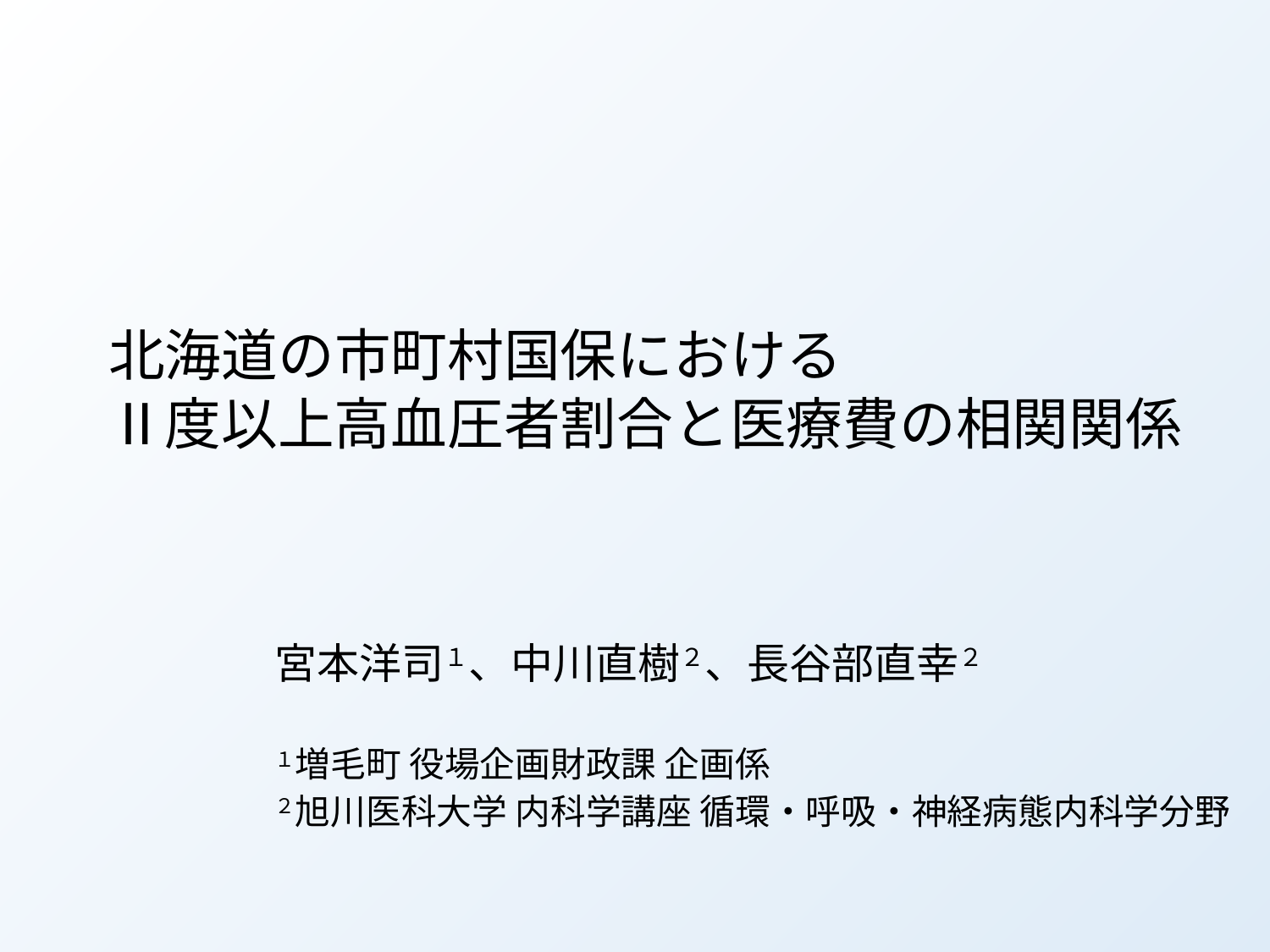

北海道の市町村国保における
　Ⅱ度以上高血圧者割合と医療費の相関関係
宮本洋司１、中川直樹２、長谷部直幸２
１増毛町 役場企画財政課 企画係
２旭川医科大学 内科学講座 循環・呼吸・神経病態内科学分野